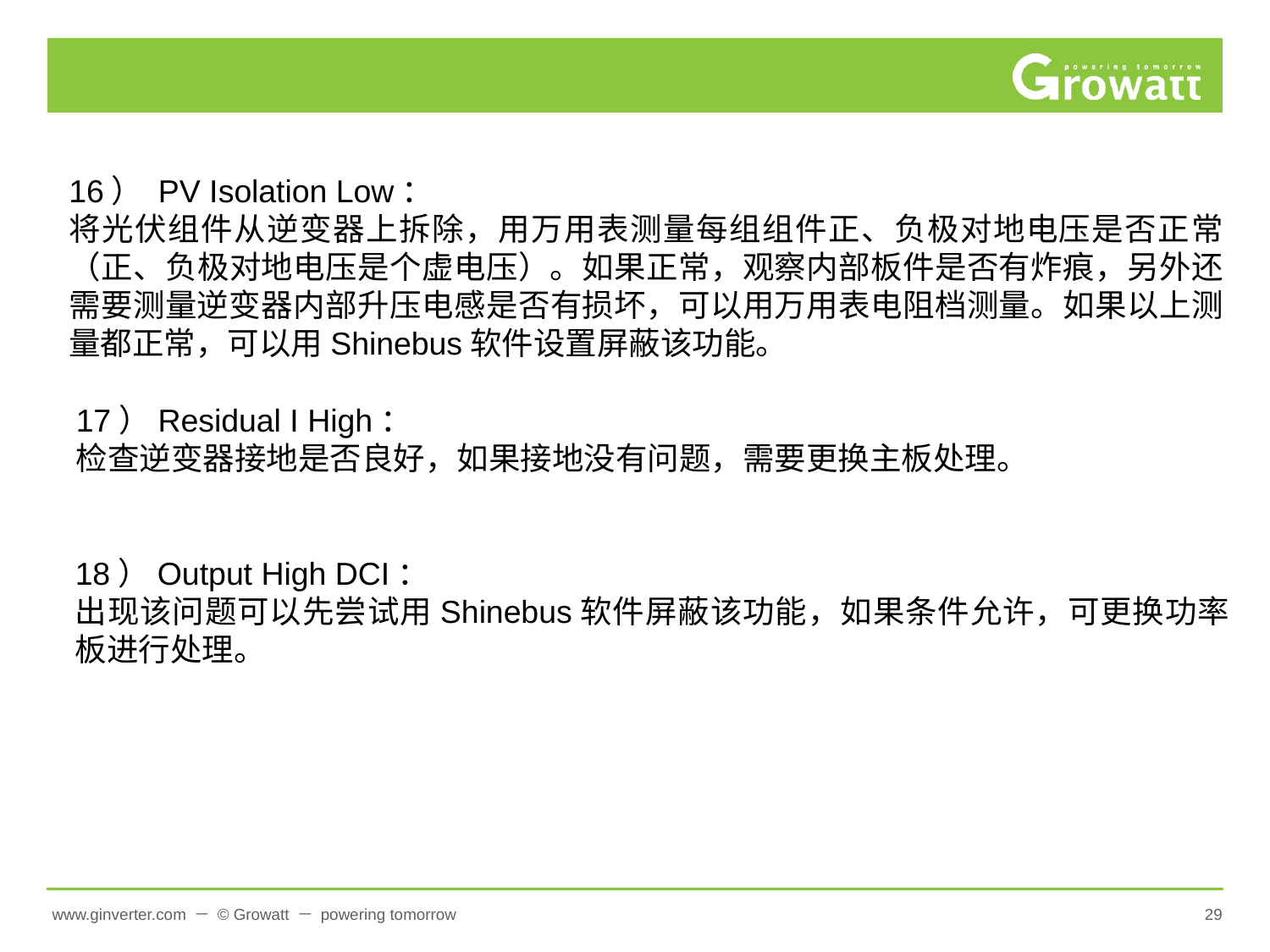

#
16） PV Isolation Low：
将光伏组件从逆变器上拆除，用万用表测量每组组件正、负极对地电压是否正常（正、负极对地电压是个虚电压）。如果正常，观察内部板件是否有炸痕，另外还需要测量逆变器内部升压电感是否有损坏，可以用万用表电阻档测量。如果以上测量都正常，可以用Shinebus软件设置屏蔽该功能。
17）Residual I High：
检查逆变器接地是否良好，如果接地没有问题，需要更换主板处理。
18）Output High DCI：
出现该问题可以先尝试用Shinebus软件屏蔽该功能，如果条件允许，可更换功率板进行处理。